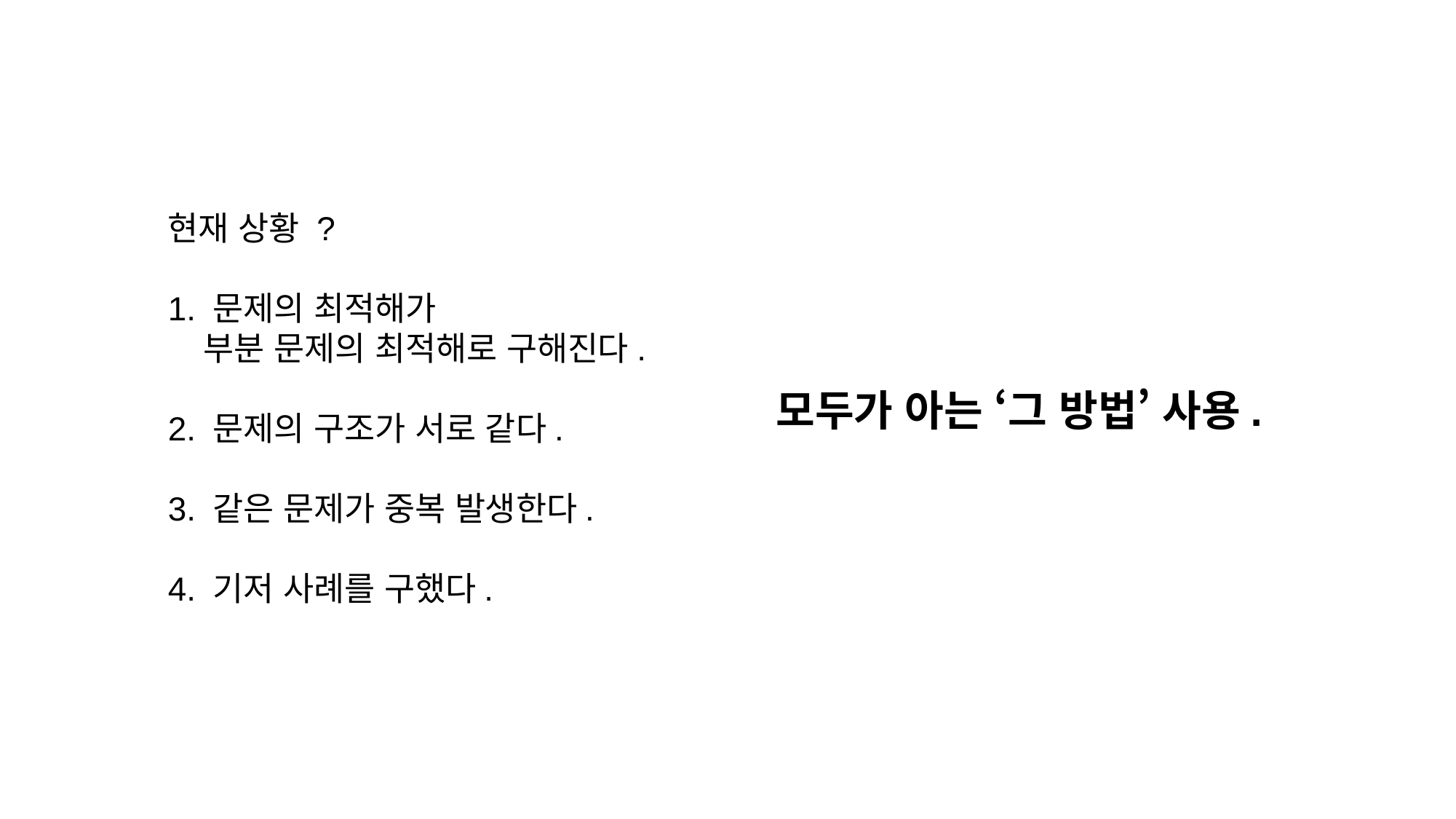

현재 상황 ?

1. 문제의 최적해가
   부분 문제의 최적해로 구해진다.

2. 문제의 구조가 서로 같다.

3. 같은 문제가 중복 발생한다.

4. 기저 사례를 구했다.
모두가 아는 ‘그 방법’ 사용.